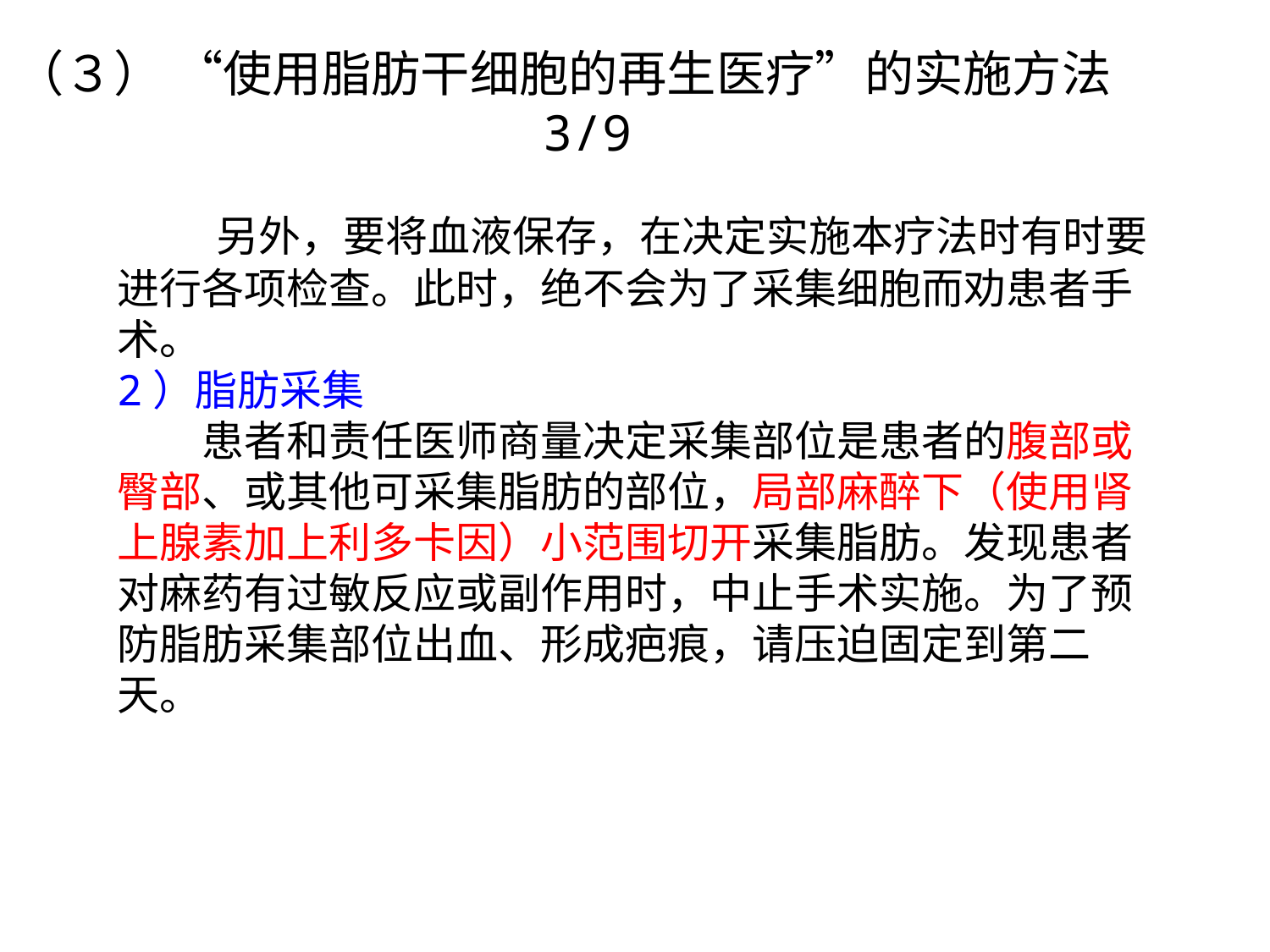

（３） “使用脂肪干细胞的再生医疗”的实施方法　
3/9
　　另外，要将血液保存，在决定实施本疗法时有时要进行各项检查。此时，绝不会为了采集细胞而劝患者手术。
2）脂肪采集
　　患者和责任医师商量决定采集部位是患者的腹部或臀部、或其他可采集脂肪的部位，局部麻醉下（使用肾上腺素加上利多卡因）小范围切开采集脂肪。发现患者对麻药有过敏反应或副作用时，中止手术实施。为了预防脂肪采集部位出血、形成疤痕，请压迫固定到第二天。